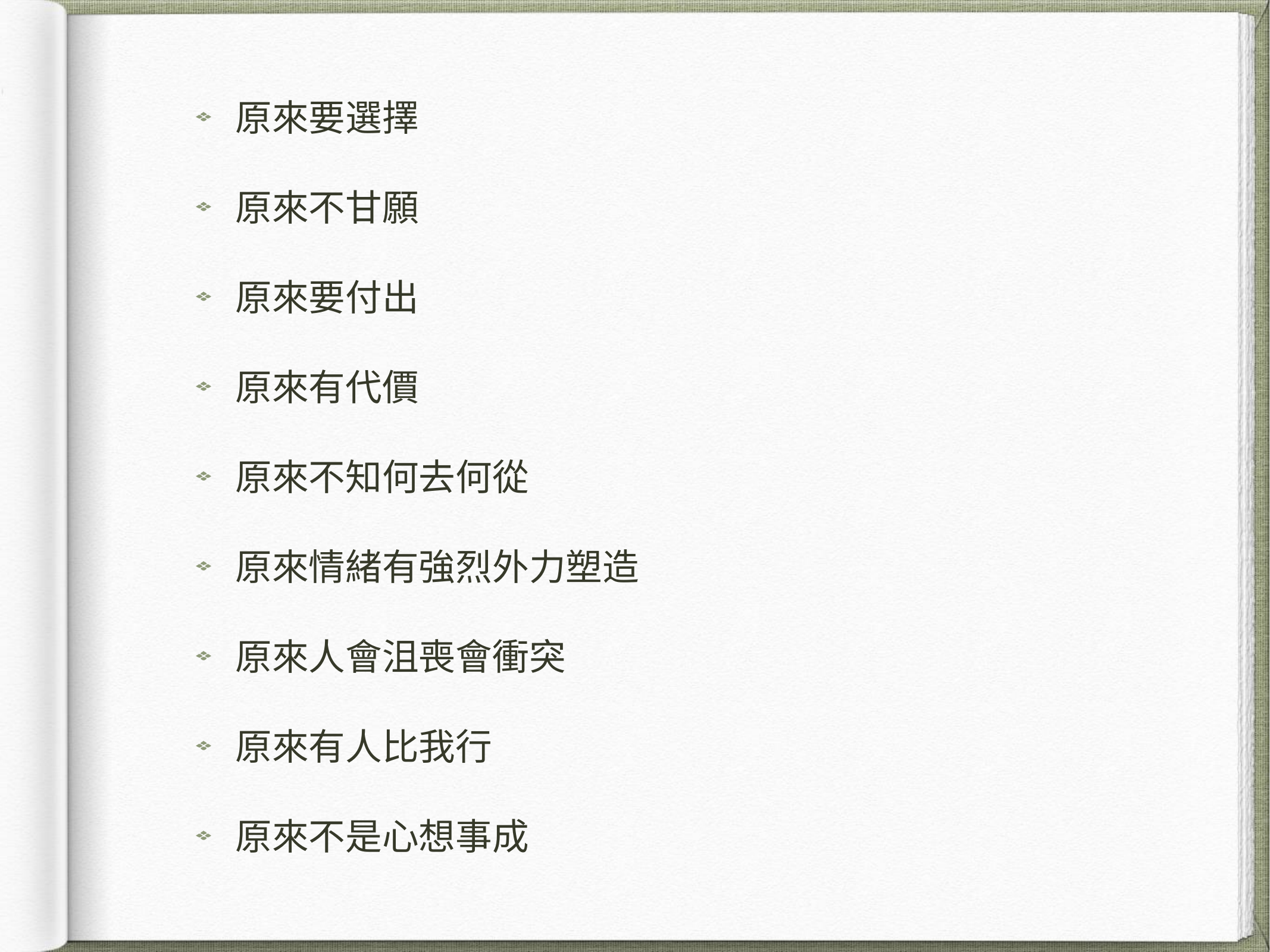

原來要選擇
原來不甘願
原來要付出
原來有代價
原來不知何去何從
原來情緒有強烈外力塑造
原來人會沮喪會衝突
原來有人比我行
原來不是心想事成